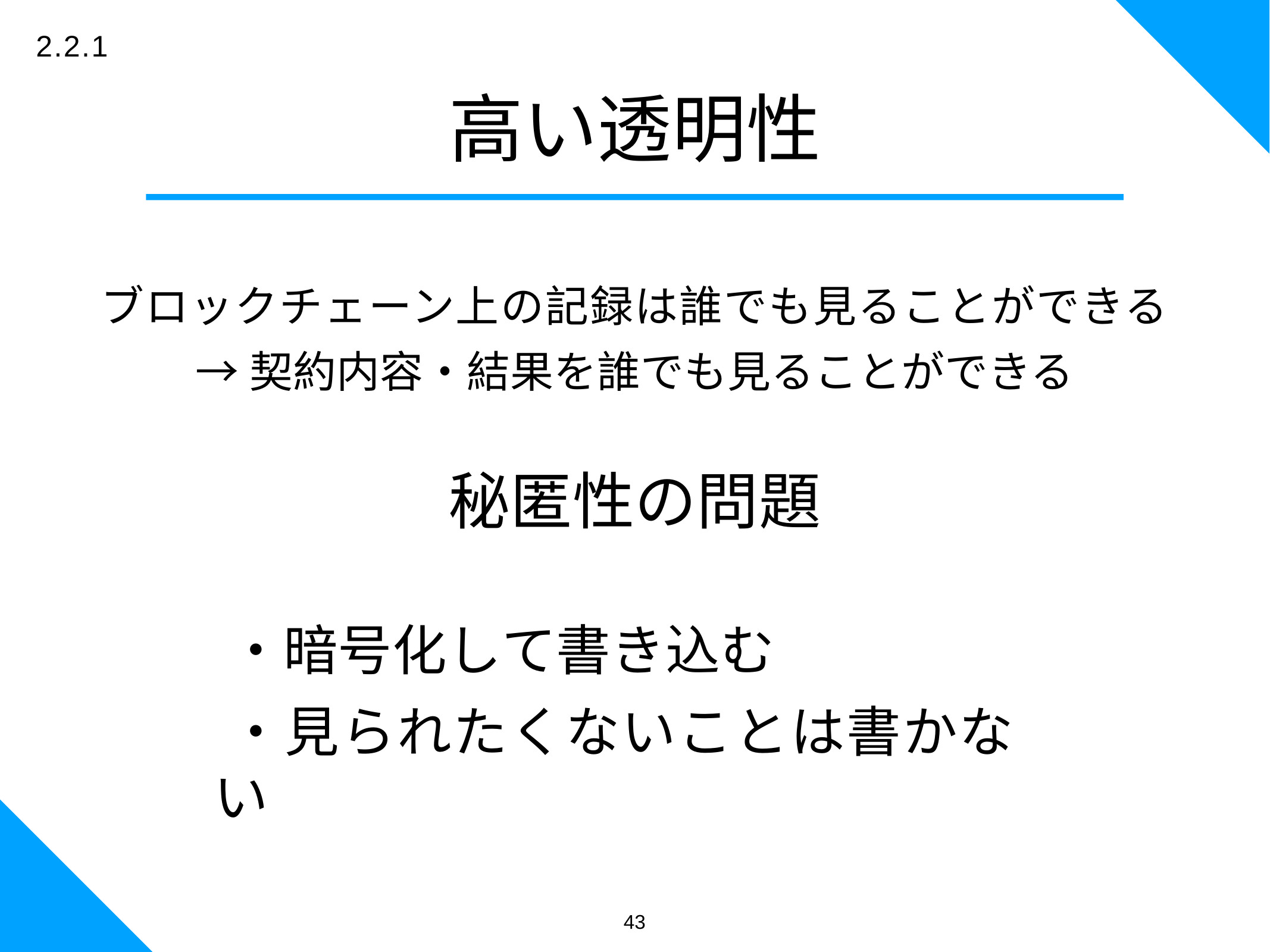

43
2.2.1
# 高い透明性
ブロックチェーン上の記録は誰でも見ることができる
→契約内容・結果を誰でも見ることができる

秘匿性の問題
・暗号化して書き込む
・見られたくないことは書かない